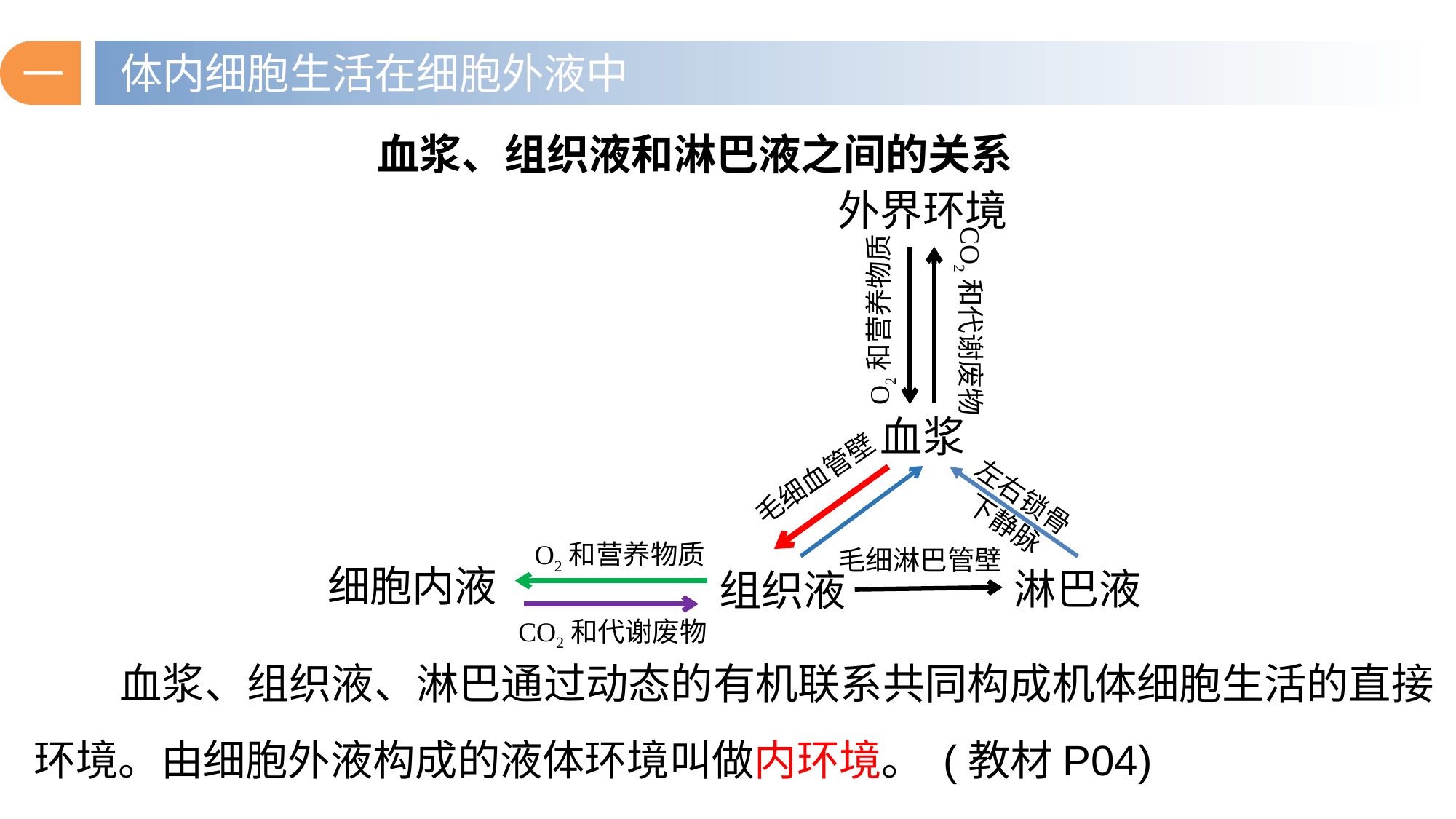

一
体内细胞生活在细胞外液中
血浆、组织液和淋巴液之间的关系
外界环境
O2和营养物质
CO2和代谢废物

血浆
毛细血管壁
左右锁骨下静脉
O2和营养物质
毛细淋巴管壁
细胞内液
淋巴液
组织液
CO2和代谢废物
        血浆、组织液、淋巴通过动态的有机联系共同构成机体细胞生活的直接环境。由细胞外液构成的液体环境叫做内环境。 (教材P04)